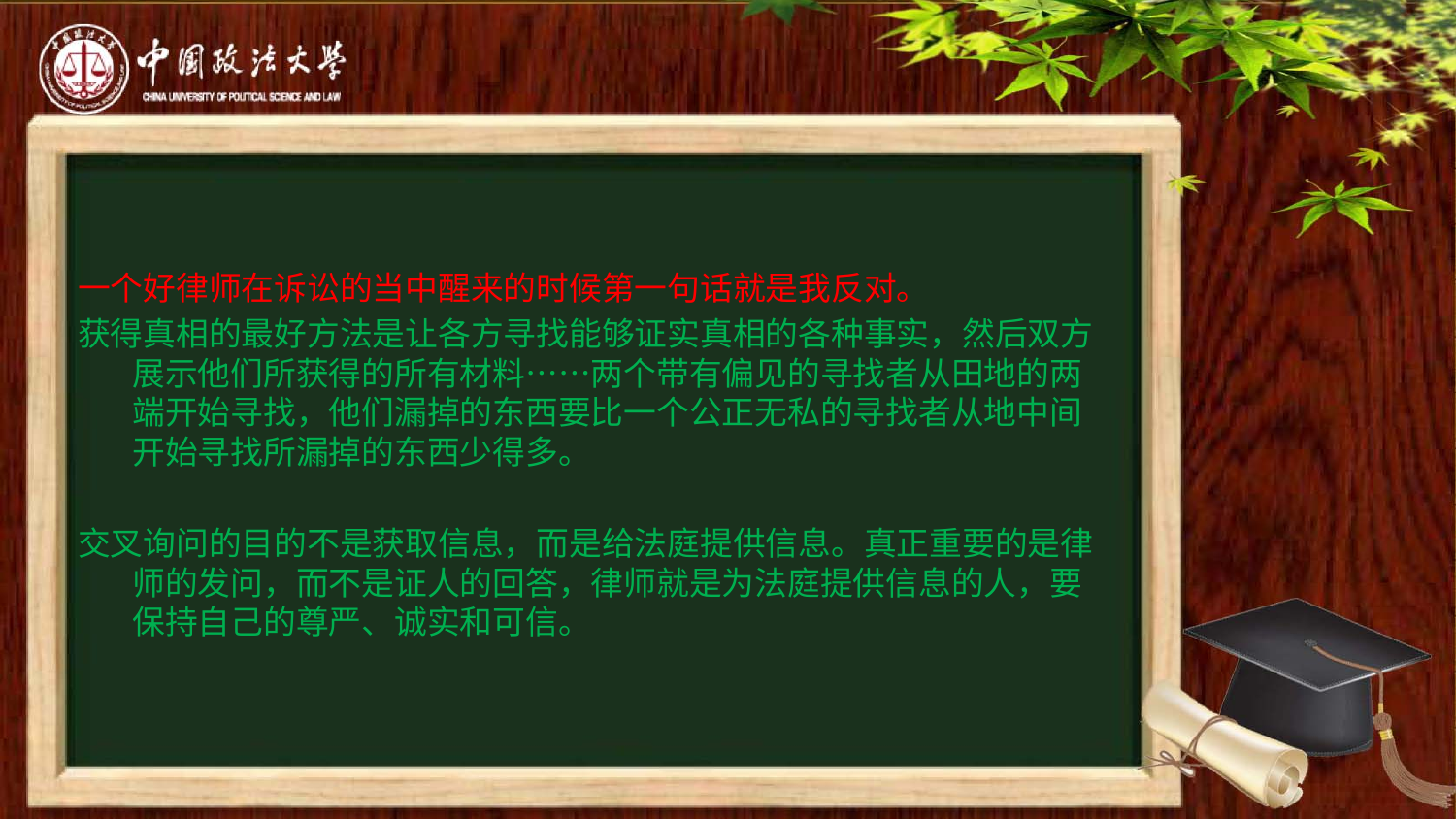

#
一个好律师在诉讼的当中醒来的时候第一句话就是我反对。
获得真相的最好方法是让各方寻找能够证实真相的各种事实，然后双方展示他们所获得的所有材料……两个带有偏见的寻找者从田地的两端开始寻找，他们漏掉的东西要比一个公正无私的寻找者从地中间开始寻找所漏掉的东西少得多。

交叉询问的目的不是获取信息，而是给法庭提供信息。真正重要的是律师的发问，而不是证人的回答，律师就是为法庭提供信息的人，要保持自己的尊严、诚实和可信。